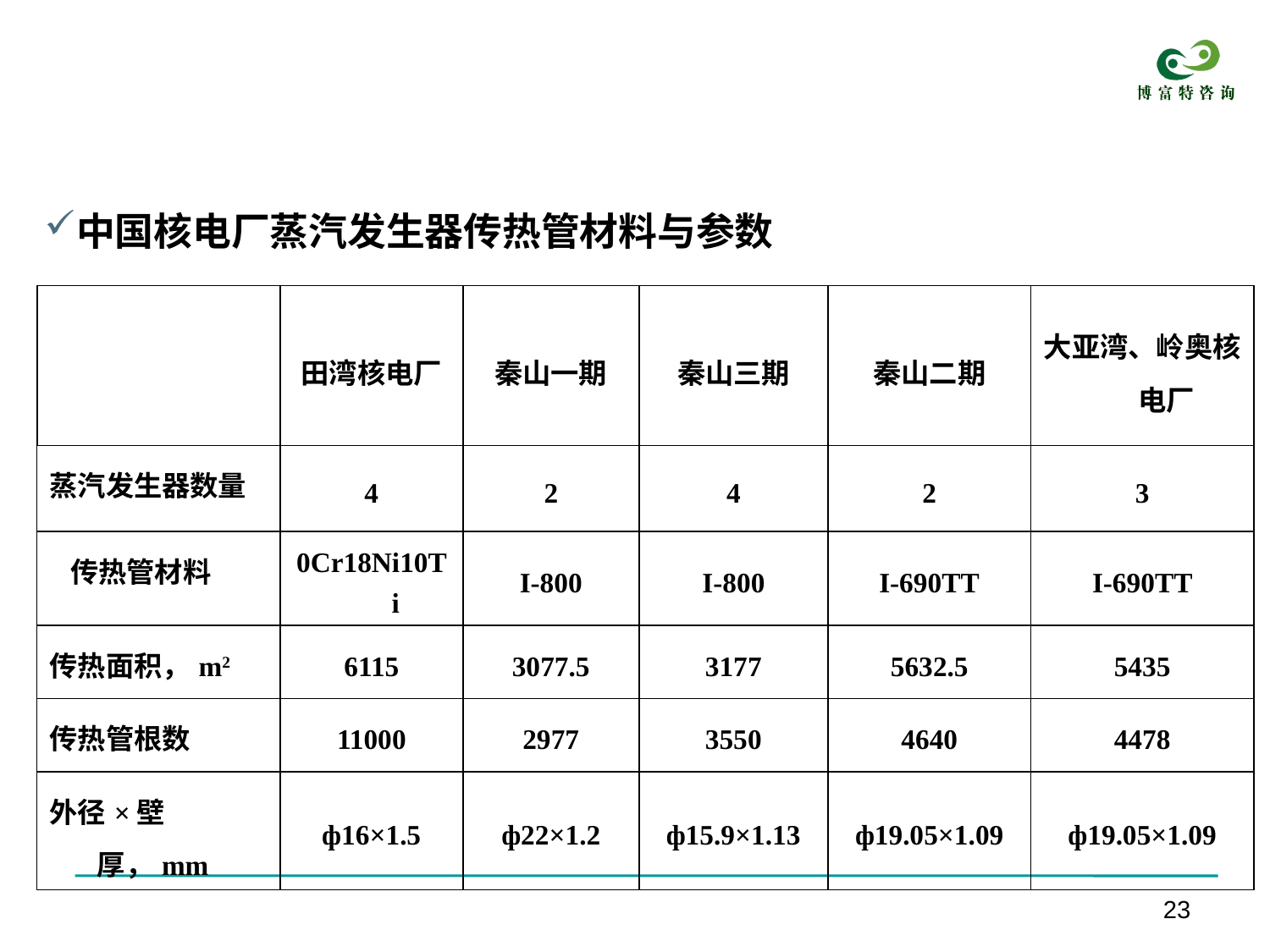

中国核电厂蒸汽发生器传热管材料与参数
|  | 田湾核电厂 | 秦山一期 | 秦山三期 | 秦山二期 | 大亚湾、岭奥核电厂 |
| --- | --- | --- | --- | --- | --- |
| 蒸汽发生器数量 | 4 | 2 | 4 | 2 | 3 |
| 传热管材料 | 0Cr18Ni10Ti | I-800 | I-800 | I-690TT | I-690TT |
| 传热面积，m2 | 6115 | 3077.5 | 3177 | 5632.5 | 5435 |
| 传热管根数 | 11000 | 2977 | 3550 | 4640 | 4478 |
| 外径×壁厚，mm | ф16×1.5 | ф22×1.2 | ф15.9×1.13 | ф19.05×1.09 | ф19.05×1.09 |